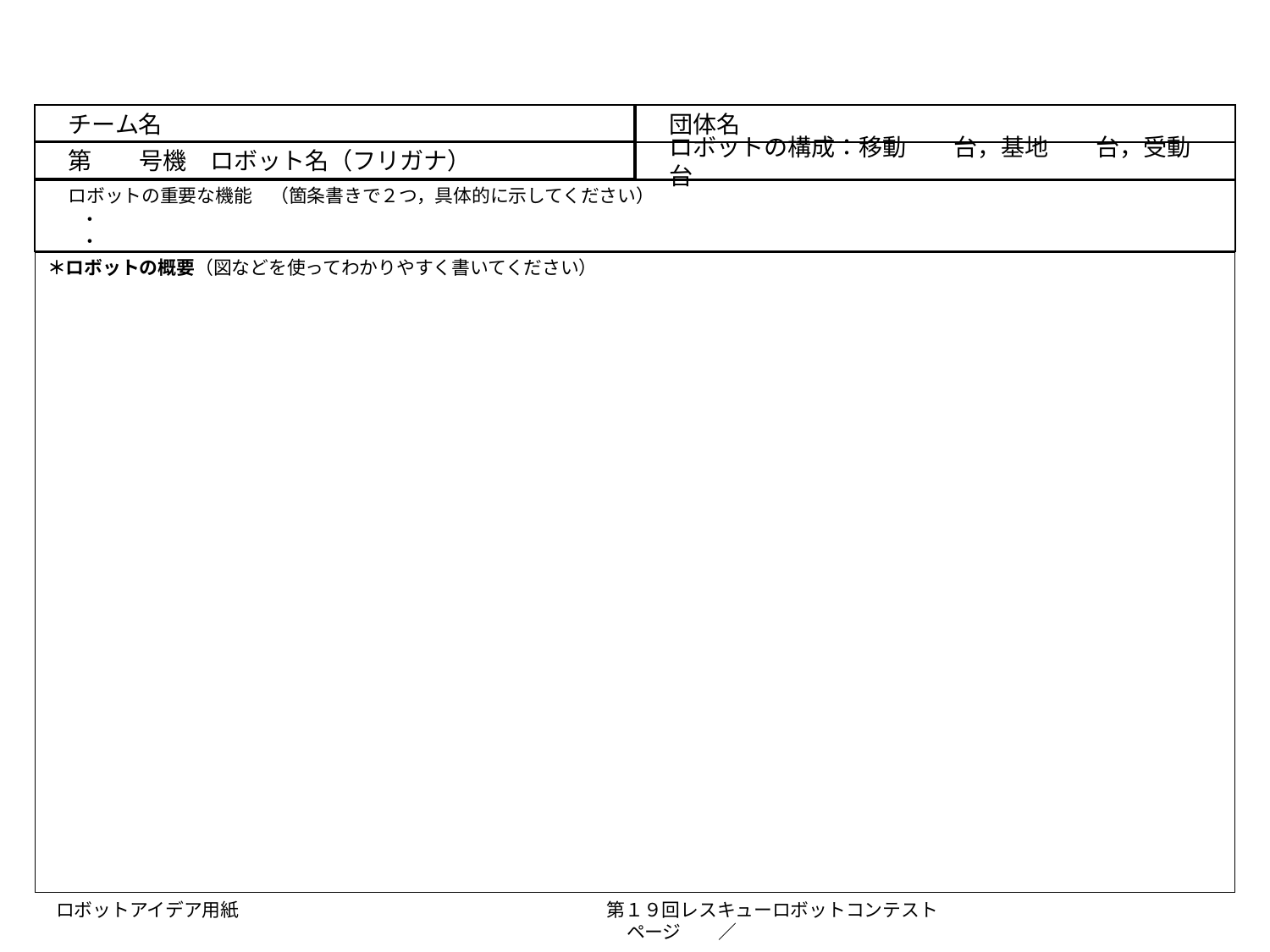

チーム名
　団体名
　第　　号機　ロボット名（フリガナ）
　ロボットの構成：移動　　台，基地　　台，受動　　台
　ロボットの重要な機能　（箇条書きで２つ，具体的に示してください）
　　・
　　・
＊ロボットの概要（図などを使ってわかりやすく書いてください）
ロボットアイデア用紙　　　　　　　　　　　　　　　　　　　　第１９回レスキューロボットコンテスト　　　　　　　　　　　　　　　　　　　　　ページ　　／